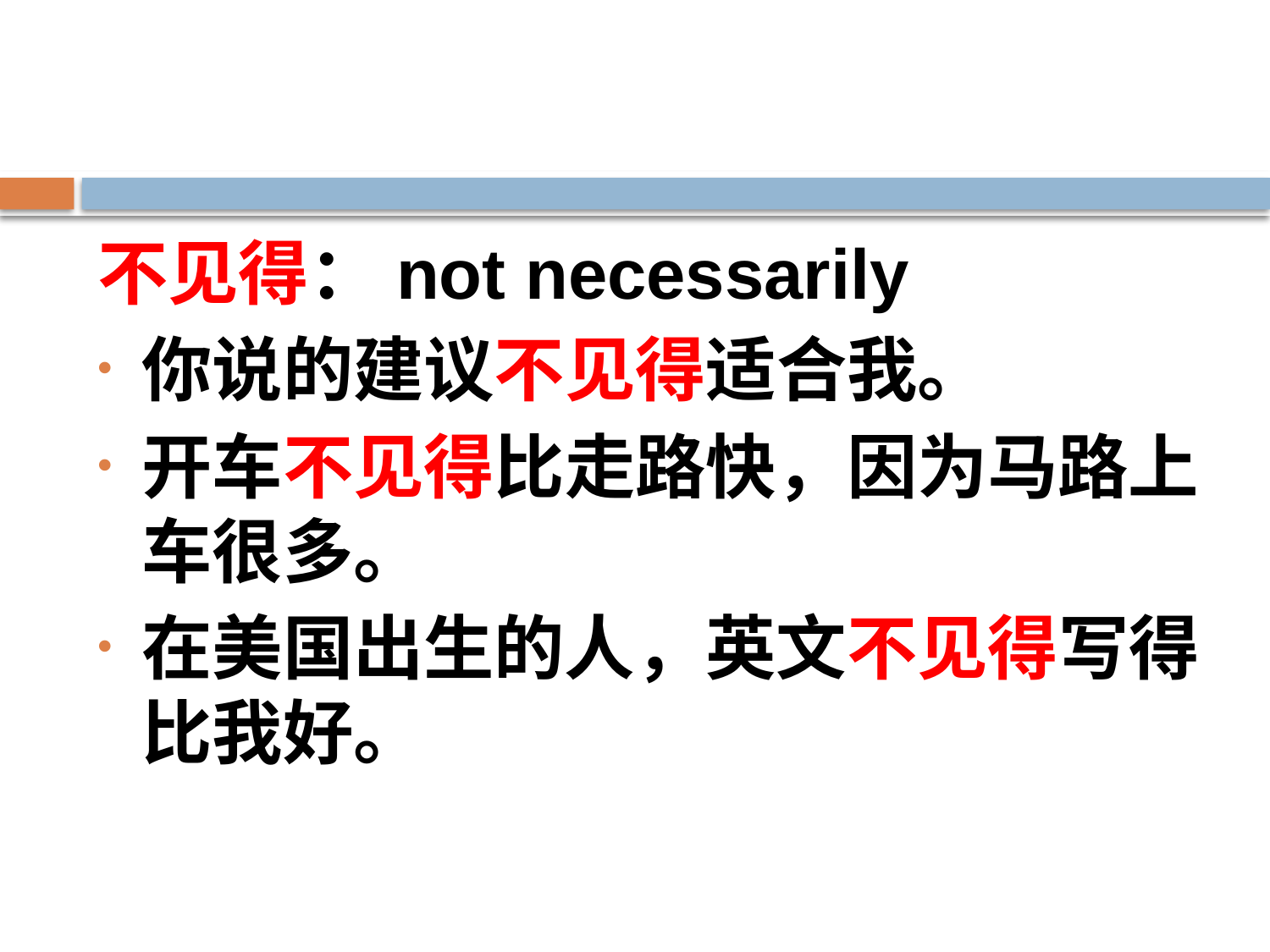

不见得：not necessarily
你说的建议不见得适合我。
开车不见得比走路快，因为马路上车很多。
在美国出生的人，英文不见得写得比我好。